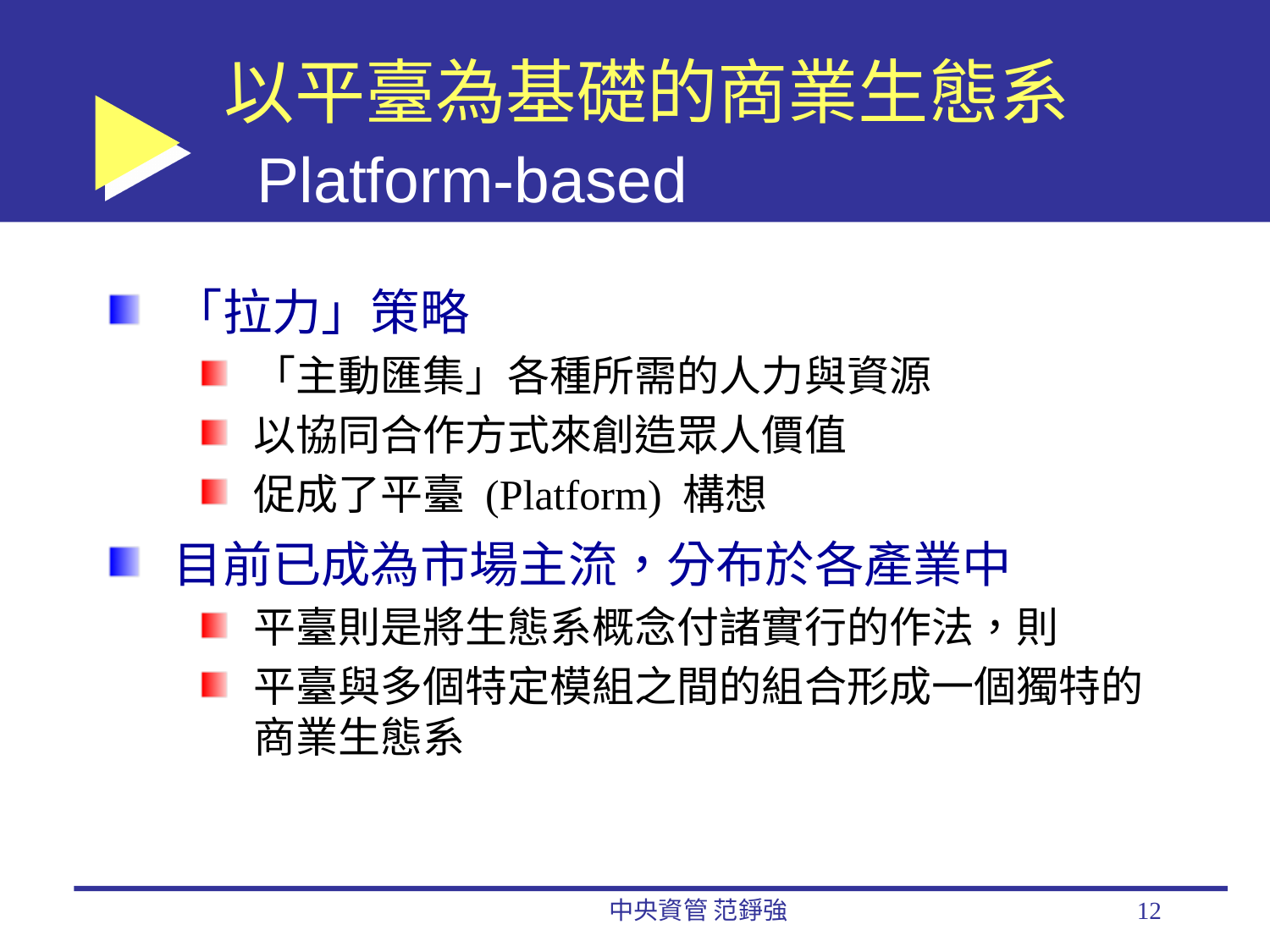

# 以平臺為基礎的商業生態系 Platform-based
「拉力」策略
「主動匯集」各種所需的人力與資源
以協同合作方式來創造眾人價值
促成了平臺 (Platform) 構想
目前已成為市場主流，分布於各產業中
平臺則是將生態系概念付諸實行的作法，則
平臺與多個特定模組之間的組合形成一個獨特的商業生態系
中央資管 范錚強
12